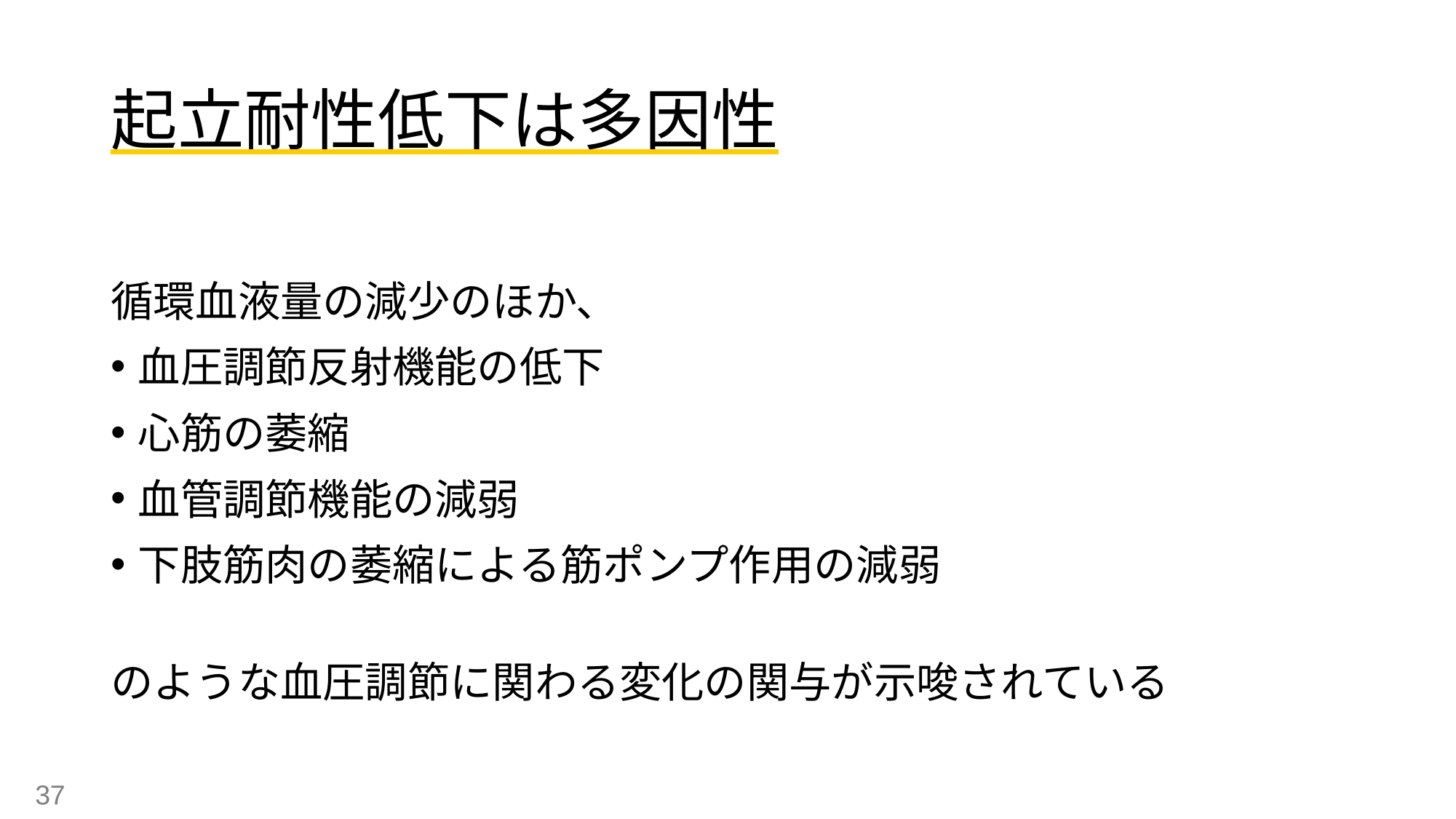

# 起立耐性低下は多因性
循環血液量の減少のほか、
血圧調節反射機能の低下
心筋の萎縮
血管調節機能の減弱
下肢筋肉の萎縮による筋ポンプ作用の減弱
のような血圧調節に関わる変化の関与が示唆されている
37